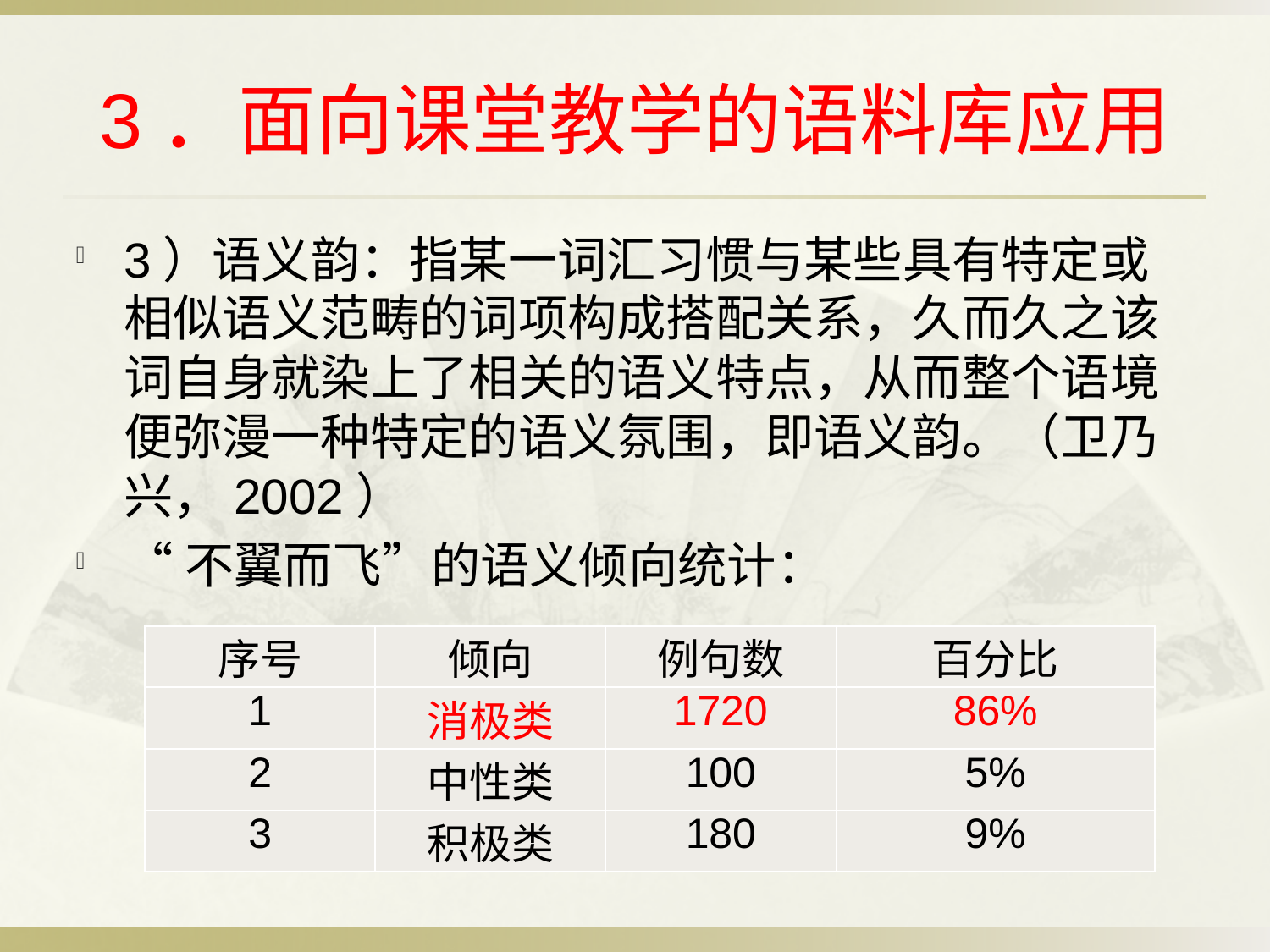

# 3．面向课堂教学的语料库应用
3）语义韵：指某一词汇习惯与某些具有特定或相似语义范畴的词项构成搭配关系，久而久之该词自身就染上了相关的语义特点，从而整个语境便弥漫一种特定的语义氛围，即语义韵。（卫乃兴，2002）
“不翼而飞”的语义倾向统计：

| 序号 | 倾向 | 例句数 | 百分比 |
| --- | --- | --- | --- |
| 1 | 消极类 | 1720 | 86% |
| 2 | 中性类 | 100 | 5% |
| 3 | 积极类 | 180 | 9% |